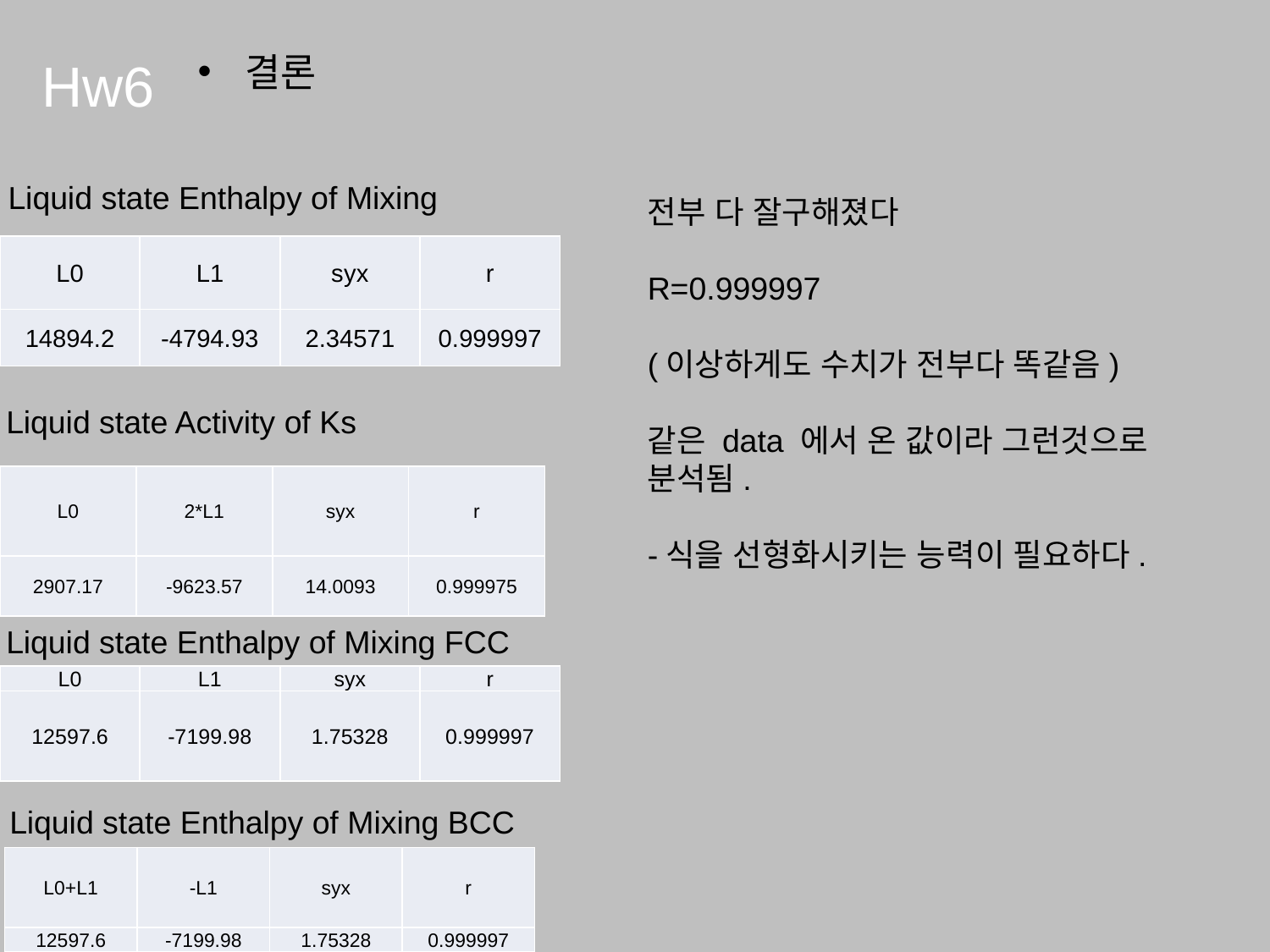

# Hw6
결론
Liquid state Enthalpy of Mixing
전부 다 잘구해졌다

R=0.999997

(이상하게도 수치가 전부다 똑같음)

같은 data 에서 온 값이라 그런것으로 분석됨.

-식을 선형화시키는 능력이 필요하다.
| L0 | L1 | syx | r |
| --- | --- | --- | --- |
| 14894.2 | -4794.93 | 2.34571 | 0.999997 |
Liquid state Activity of Ks
| L0 | 2\*L1 | syx | r |
| --- | --- | --- | --- |
| 2907.17 | -9623.57 | 14.0093 | 0.999975 |
Liquid state Enthalpy of Mixing FCC
| L0 | L1 | syx | r |
| --- | --- | --- | --- |
| 12597.6 | -7199.98 | 1.75328 | 0.999997 |
Liquid state Enthalpy of Mixing BCC
| L0+L1 | -L1 | syx | r |
| --- | --- | --- | --- |
| 12597.6 | -7199.98 | 1.75328 | 0.999997 |